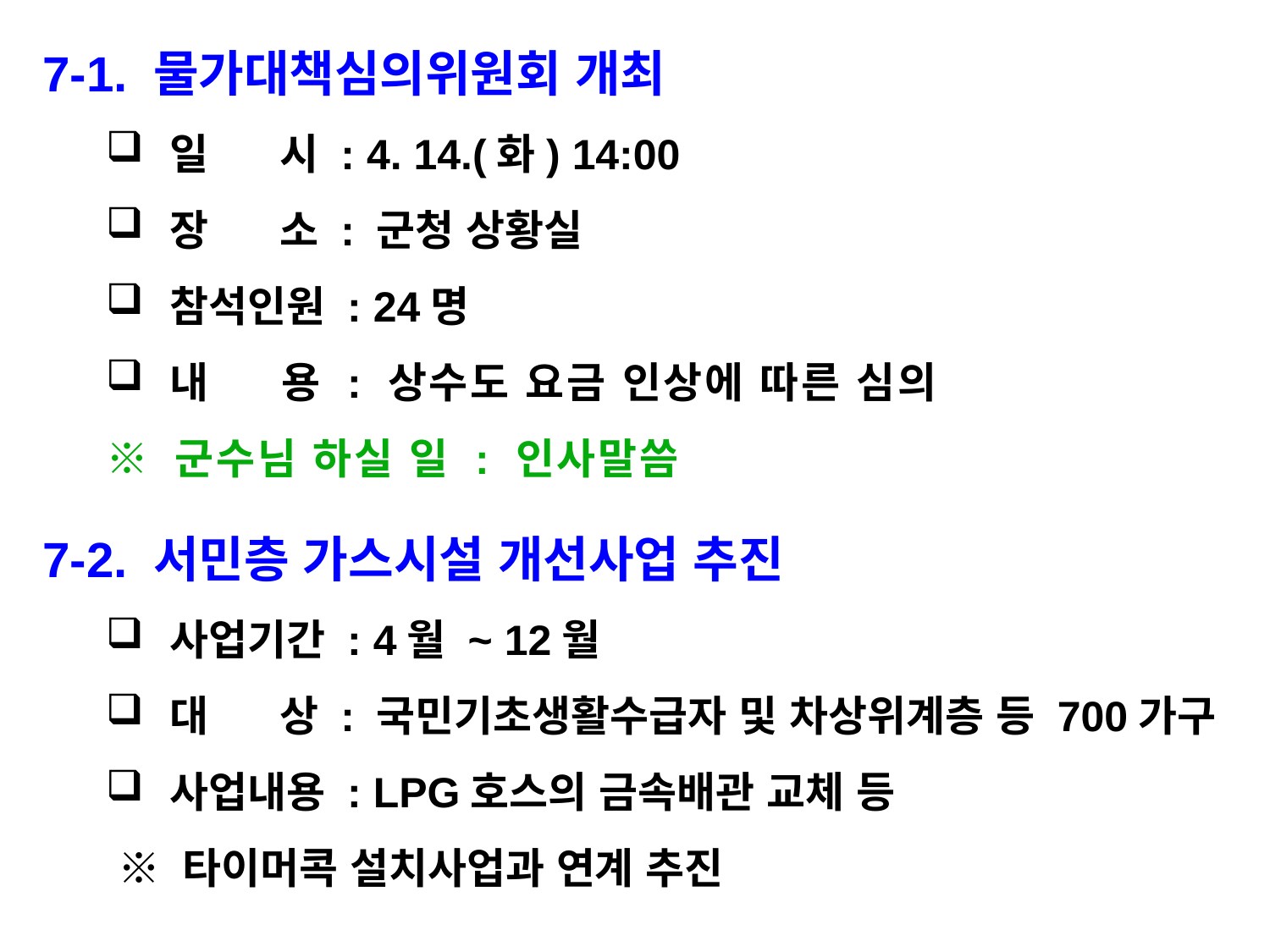

7-1. 물가대책심의위원회 개최
일      시 : 4. 14.(화) 14:00
장      소 : 군청 상황실
참석인원 : 24명
내     용 : 상수도 요금 인상에 따른 심의
※ 군수님 하실 일 : 인사말씀

7-2. 서민층 가스시설 개선사업 추진
사업기간 : 4월 ~ 12월
대      상 : 국민기초생활수급자 및 차상위계층 등 700가구
사업내용 : LPG호스의 금속배관 교체 등
 ※ 타이머콕 설치사업과 연계 추진